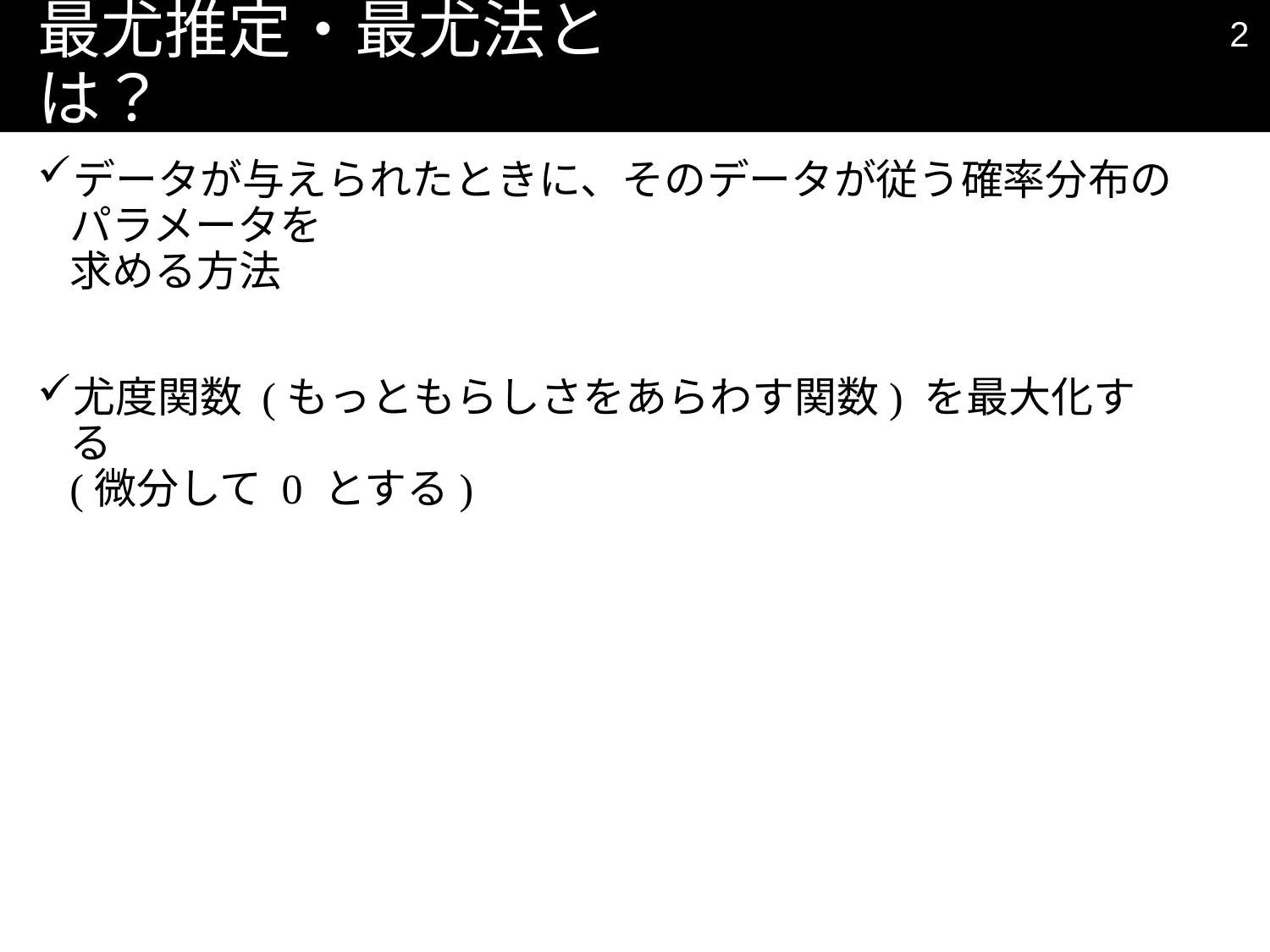

2
# 最尤推定・最尤法とは？
データが与えられたときに、そのデータが従う確率分布のパラメータを
求める方法

尤度関数 (もっともらしさをあらわす関数) を最大化する
(微分して 0 とする)